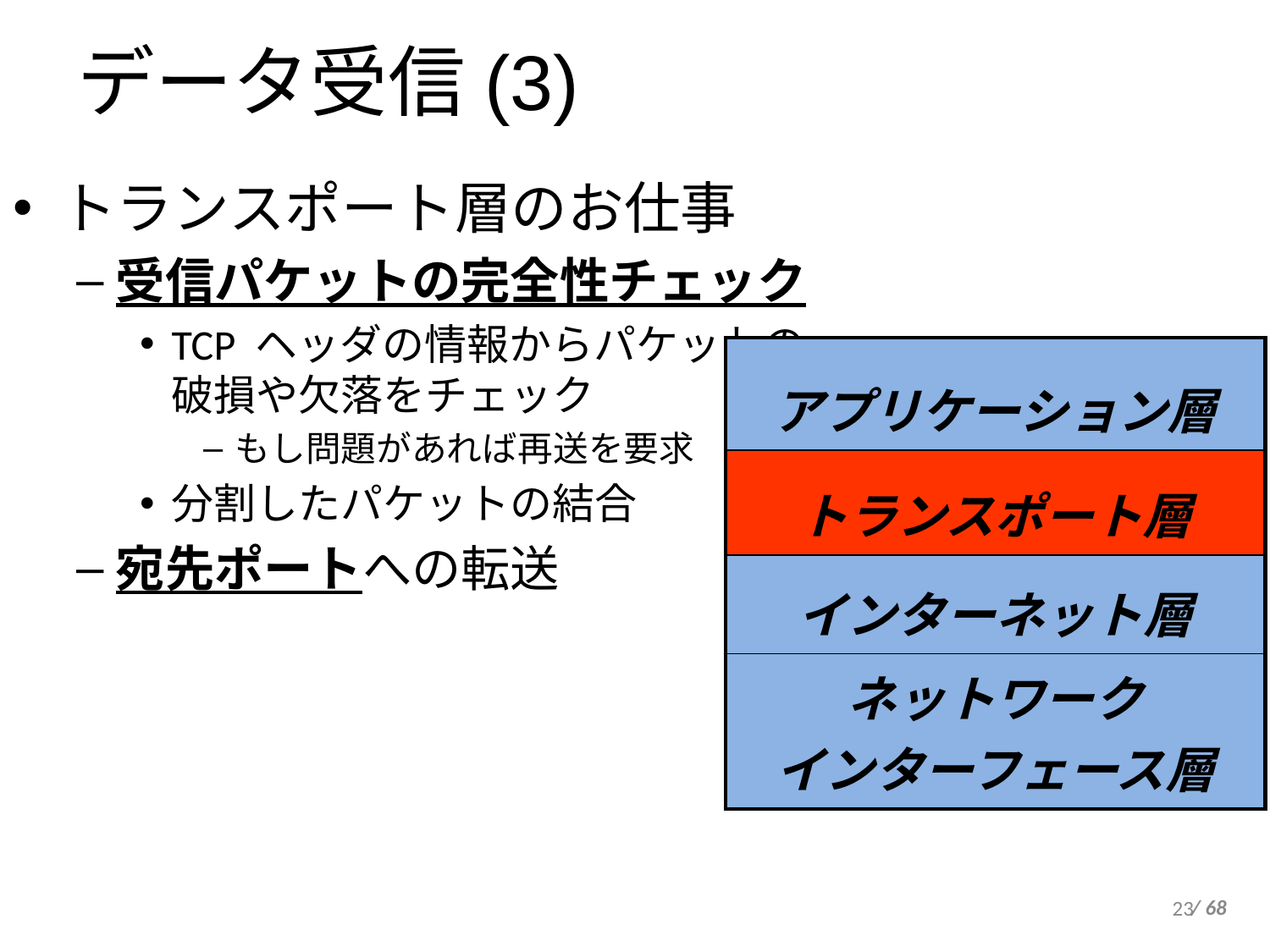

データ受信(3)
トランスポート層のお仕事
受信パケットの完全性チェック
TCP ヘッダの情報からパケットの
破損や欠落をチェック
もし問題があれば再送を要求
分割したパケットの結合
宛先ポートへの転送

| アプリケーション層 |
| --- |
| トランスポート層 |
| インターネット層 |
| ネットワーク インターフェース層 |
23